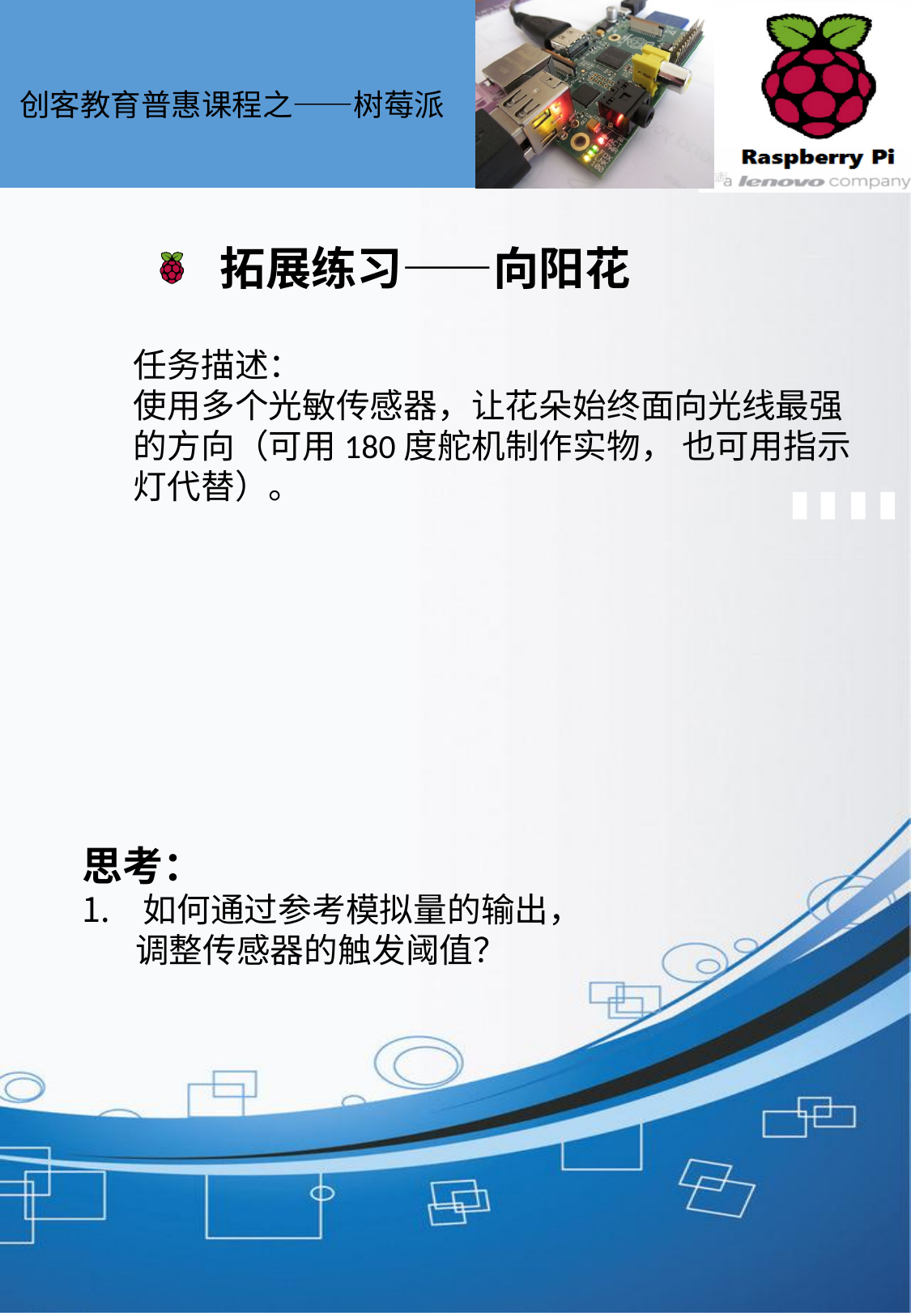

创客教育普惠课程之——树莓派
拓展练习——向阳花
任务描述：
使用多个光敏传感器，让花朵始终面向光线最强的方向（可用180度舵机制作实物， 也可用指示灯代替）。
思考：
如何通过参考模拟量的输出，
      调整传感器的触发阈值？